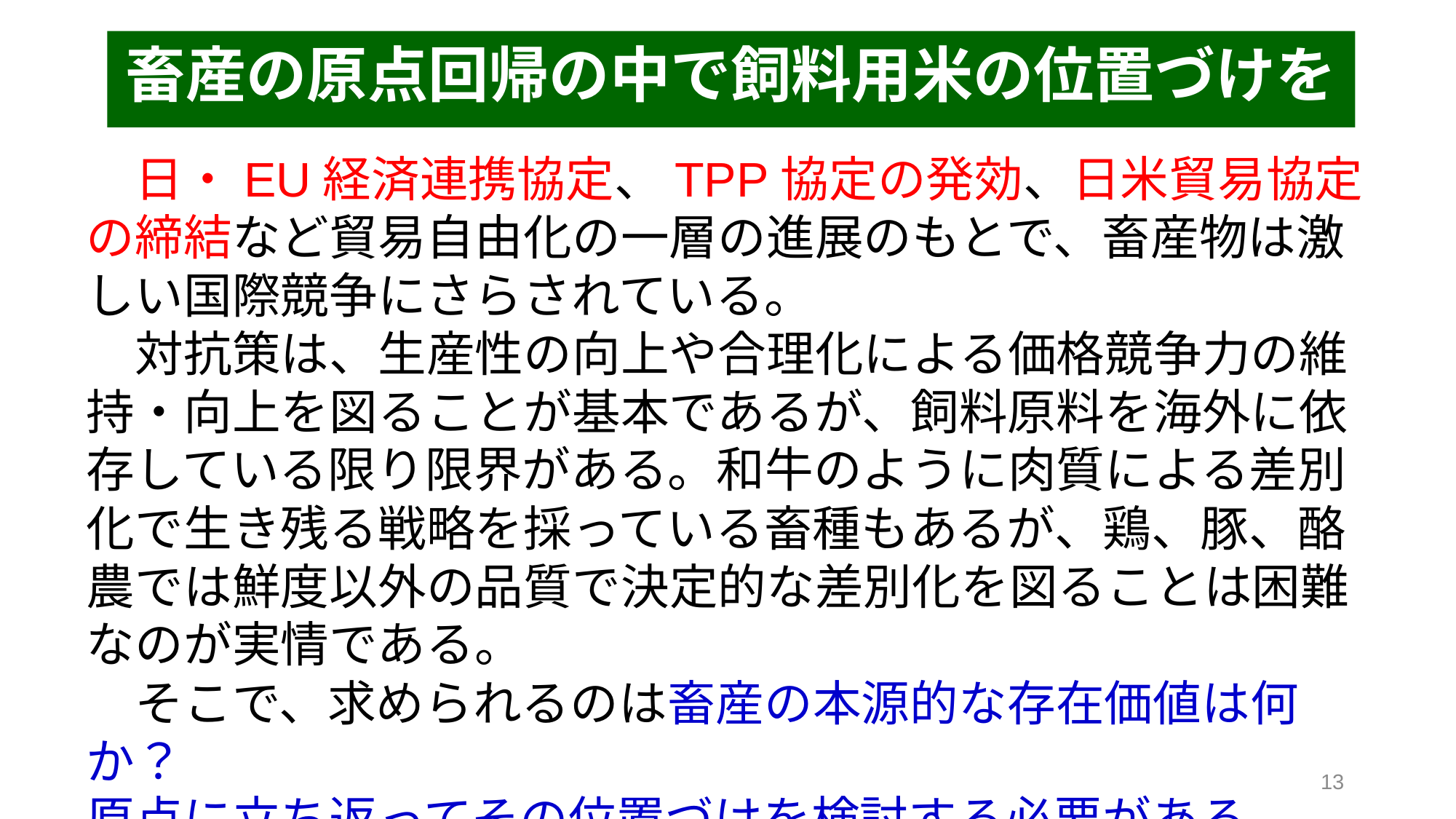

畜産の原点回帰の中で飼料用米の位置づけを
　日・EU経済連携協定、TPP協定の発効、日米貿易協定の締結など貿易自由化の一層の進展のもとで、畜産物は激しい国際競争にさらされている。
　対抗策は、生産性の向上や合理化による価格競争力の維持・向上を図ることが基本であるが、飼料原料を海外に依存している限り限界がある。和牛のように肉質による差別化で生き残る戦略を採っている畜種もあるが、鶏、豚、酪農では鮮度以外の品質で決定的な差別化を図ることは困難なのが実情である。
　そこで、求められるのは畜産の本源的な存在価値は何か？
原点に立ち返ってその位置づけを検討する必要がある。

13